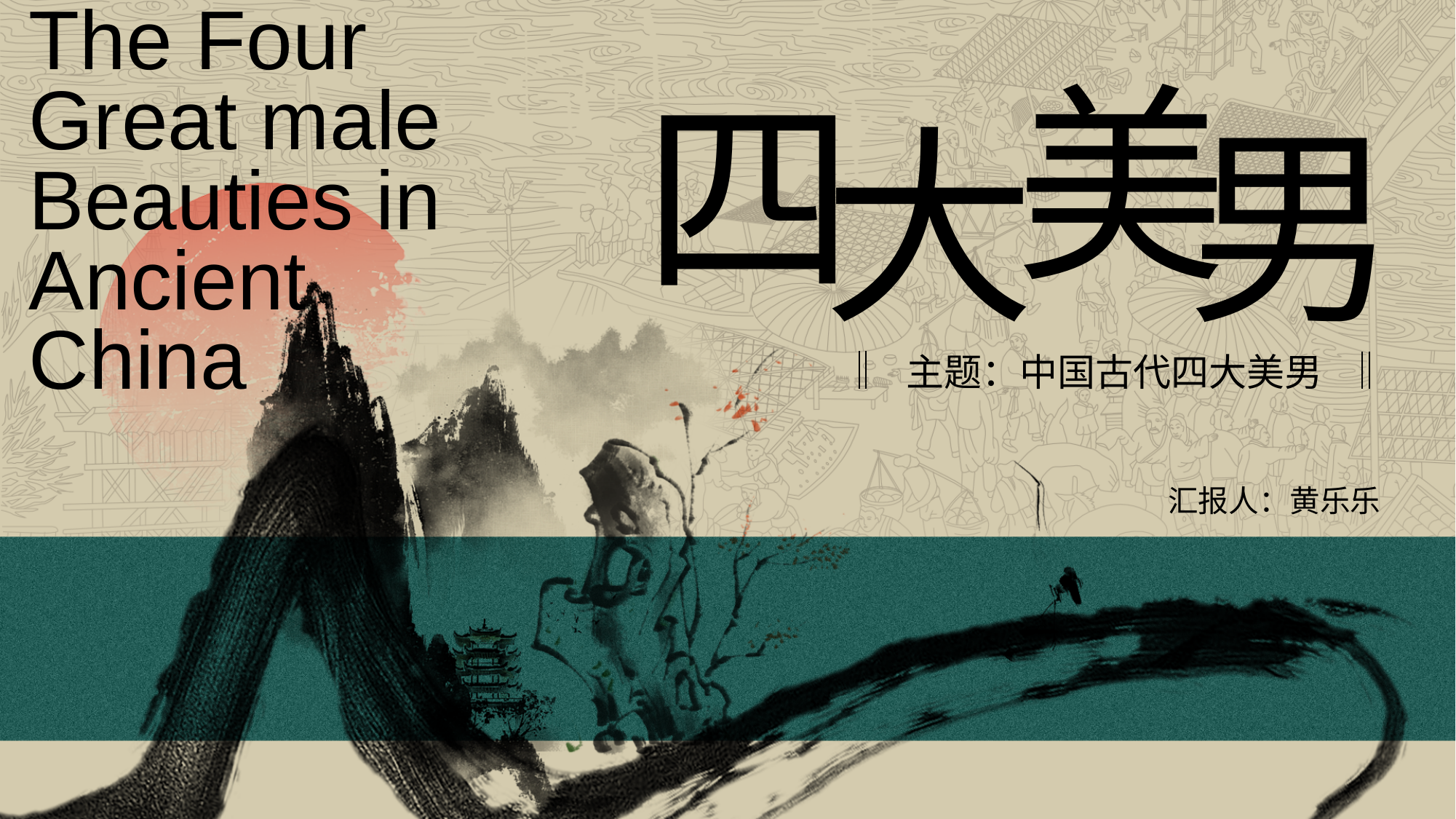

The Four Great male Beauties in Ancient
China
美
四
大
男
主题：中国古代四大美男
汇报人：黄乐乐